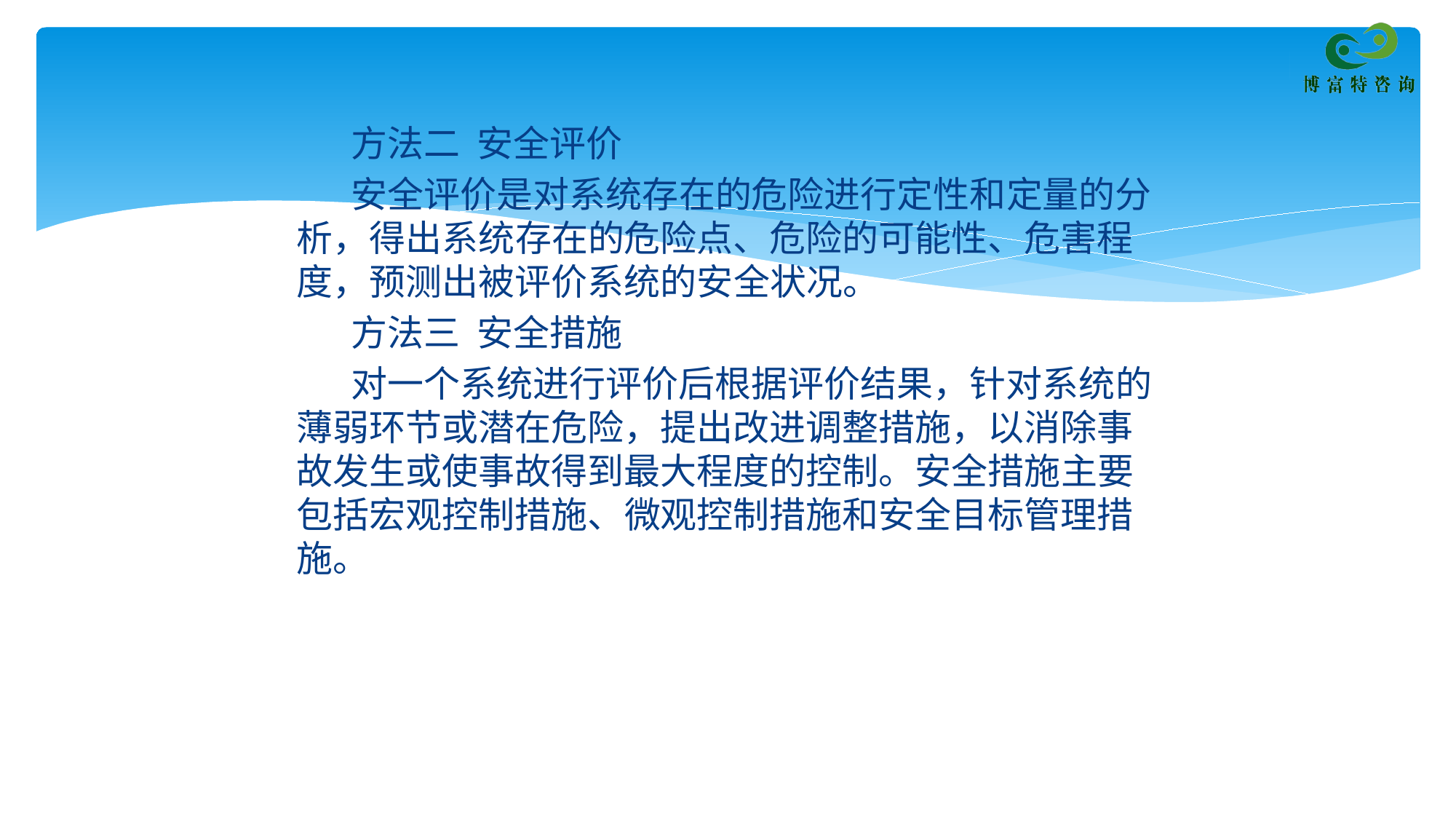

方法二  安全评价
安全评价是对系统存在的危险进行定性和定量的分析，得出系统存在的危险点、危险的可能性、危害程度，预测出被评价系统的安全状况。
方法三  安全措施
对一个系统进行评价后根据评价结果，针对系统的薄弱环节或潜在危险，提出改进调整措施，以消除事故发生或使事故得到最大程度的控制。安全措施主要包括宏观控制措施、微观控制措施和安全目标管理措施。